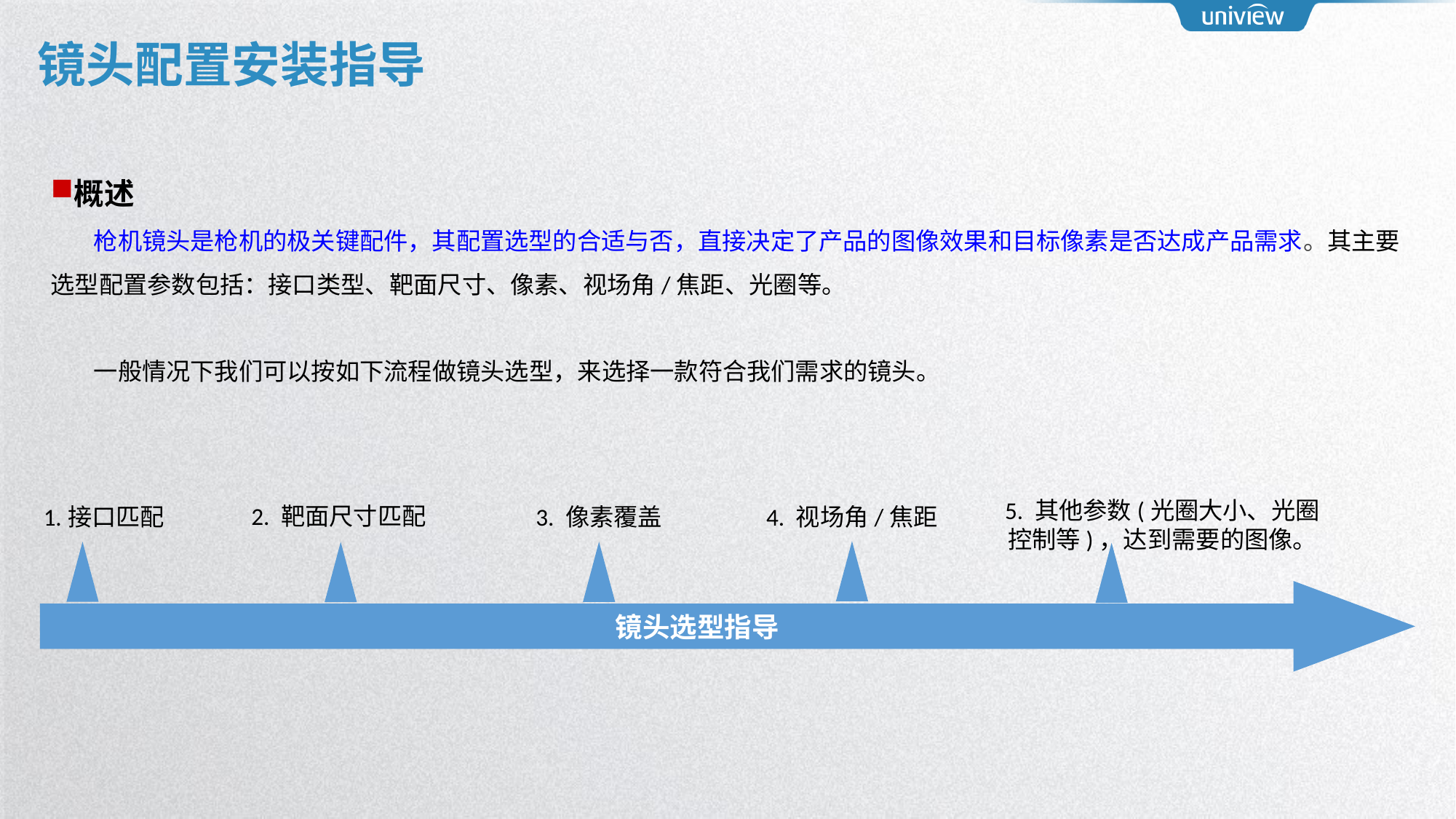

# 镜头配置安装指导
概述
枪机镜头是枪机的极关键配件，其配置选型的合适与否，直接决定了产品的图像效果和目标像素是否达成产品需求。其主要选型配置参数包括：接口类型、靶面尺寸、像素、视场角/焦距、光圈等。

一般情况下我们可以按如下流程做镜头选型，来选择一款符合我们需求的镜头。
2. 靶面尺寸匹配
4. 视场角/焦距
5. 其他参数(光圈大小、光圈控制等)，达到需要的图像。
1.接口匹配
3. 像素覆盖

镜头选型指导